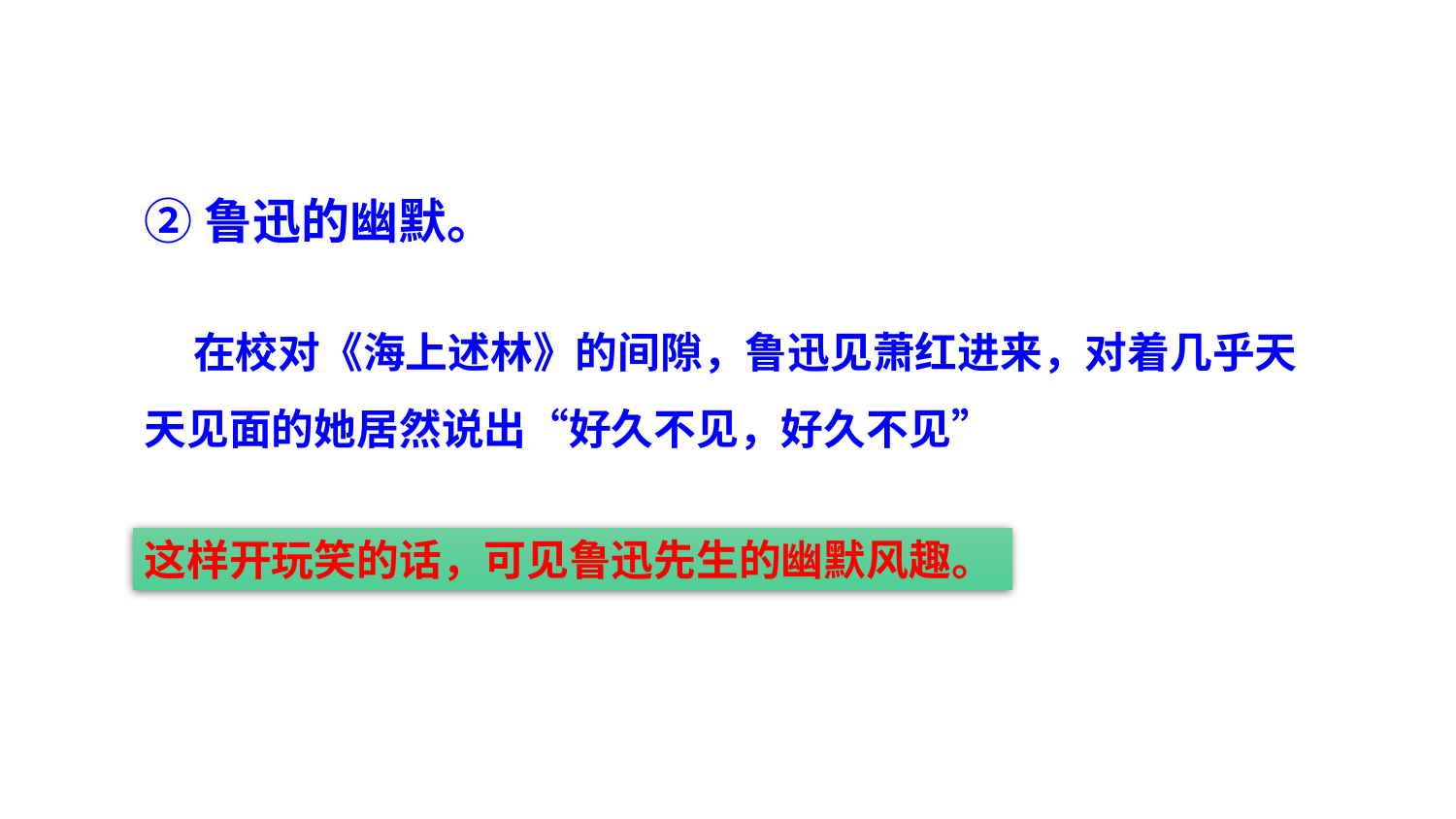

②鲁迅的幽默。
    在校对《海上述林》的间隙，鲁迅见萧红进来，对着几乎天天见面的她居然说出“好久不见，好久不见”
这样开玩笑的话，可见鲁迅先生的幽默风趣。